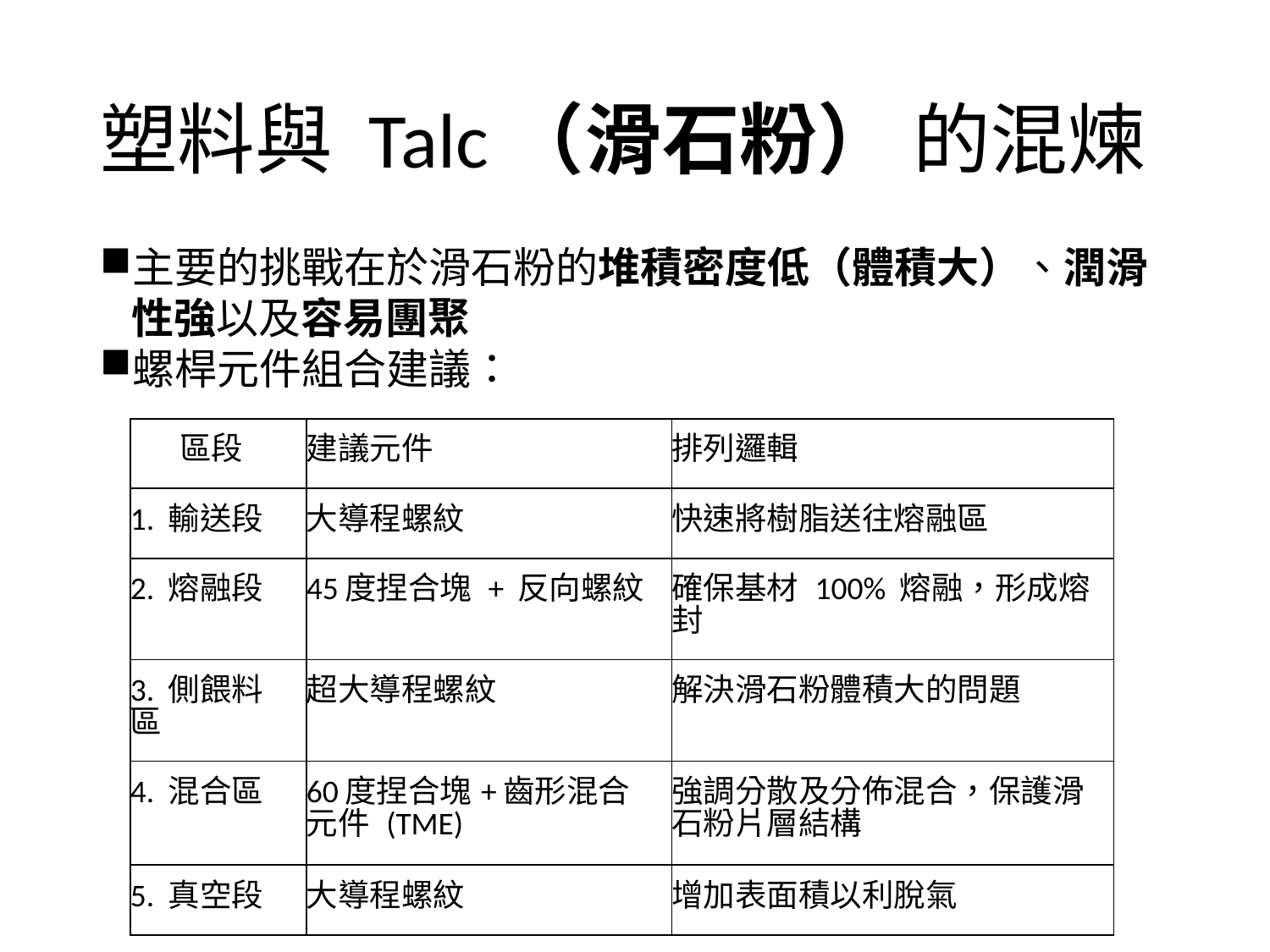

# 塑料與 Talc（滑石粉） 的混煉
主要的挑戰在於滑石粉的堆積密度低（體積大）、潤滑性強以及容易團聚
螺桿元件組合建議：
| 區段 | 建議元件 | 排列邏輯 |
| --- | --- | --- |
| 1. 輸送段 | 大導程螺紋 | 快速將樹脂送往熔融區 |
| 2. 熔融段 | 45度捏合塊 + 反向螺紋 | 確保基材 100% 熔融，形成熔封 |
| 3. 側餵料區 | 超大導程螺紋 | 解決滑石粉體積大的問題 |
| 4. 混合區 | 60度捏合塊+齒形混合元件 (TME) | 強調分散及分佈混合，保護滑石粉片層結構 |
| 5. 真空段 | 大導程螺紋 | 增加表面積以利脫氣 |